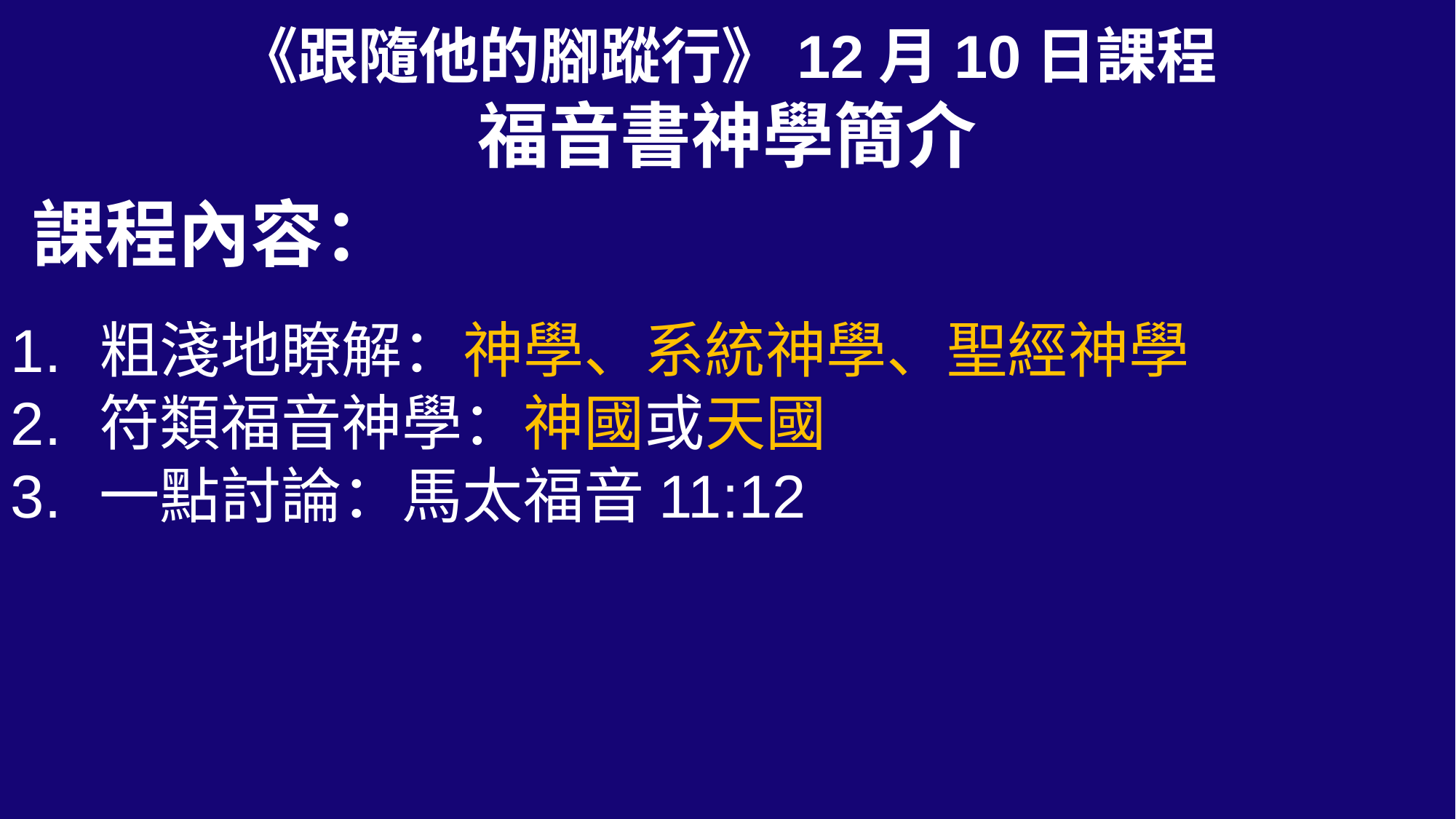

《跟隨他的腳蹤行》12月10日課程
福音書神學簡介
課程內容：
粗淺地瞭解：神學、系統神學、聖經神學
符類福音神學：神國或天國
一點討論：馬太福音11:12